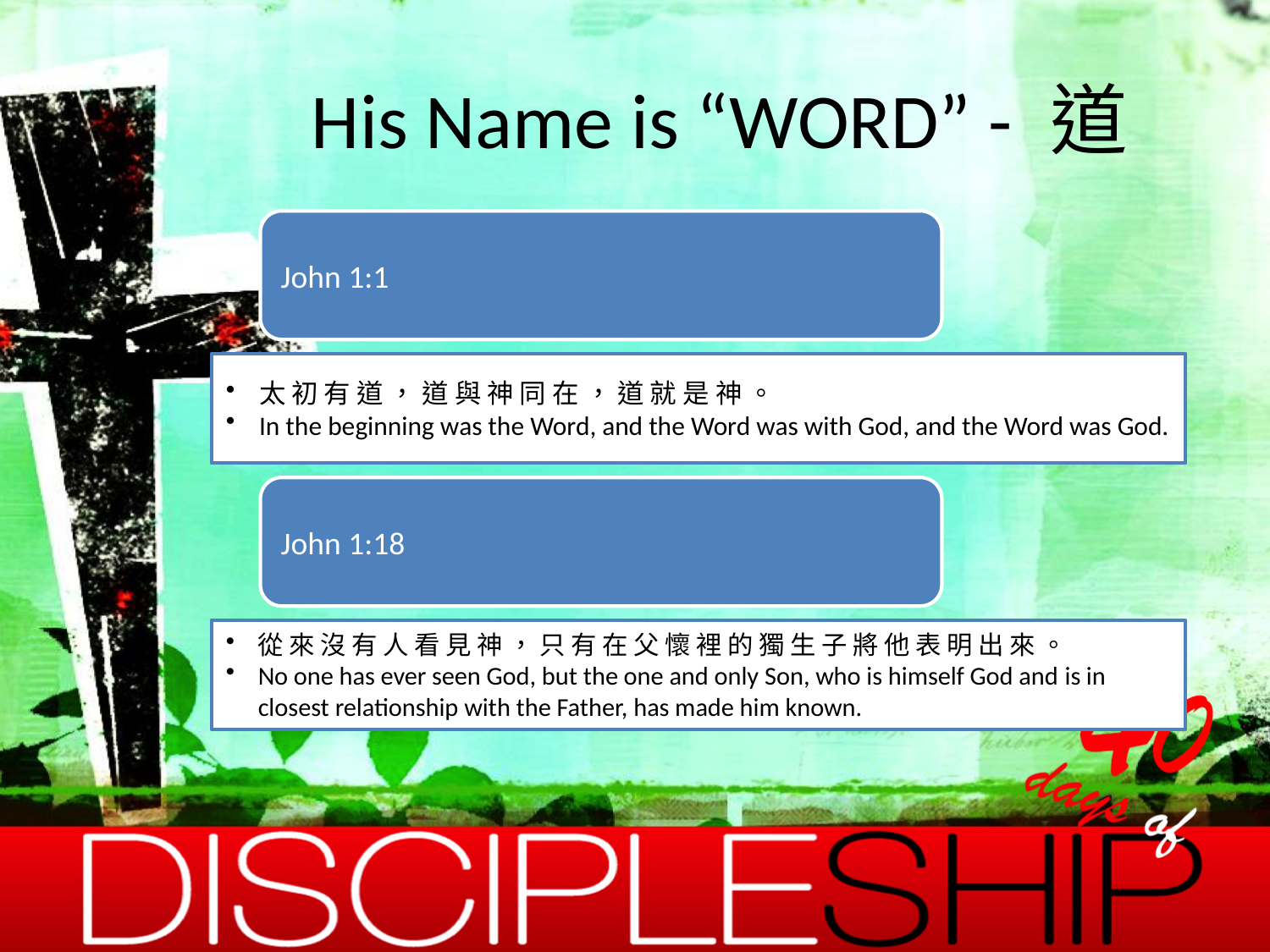

# His Name is “WORD” - 道
John 1:1
太 初 有 道 ， 道 與 神 同 在 ， 道 就 是 神 。
In the beginning was the Word, and the Word was with God, and the Word was God.
John 1:18
從 來 沒 有 人 看 見 神 ， 只 有 在 父 懷 裡 的 獨 生 子 將 他 表 明 出 來 。
No one has ever seen God, but the one and only Son, who is himself God and is in closest relationship with the Father, has made him known.